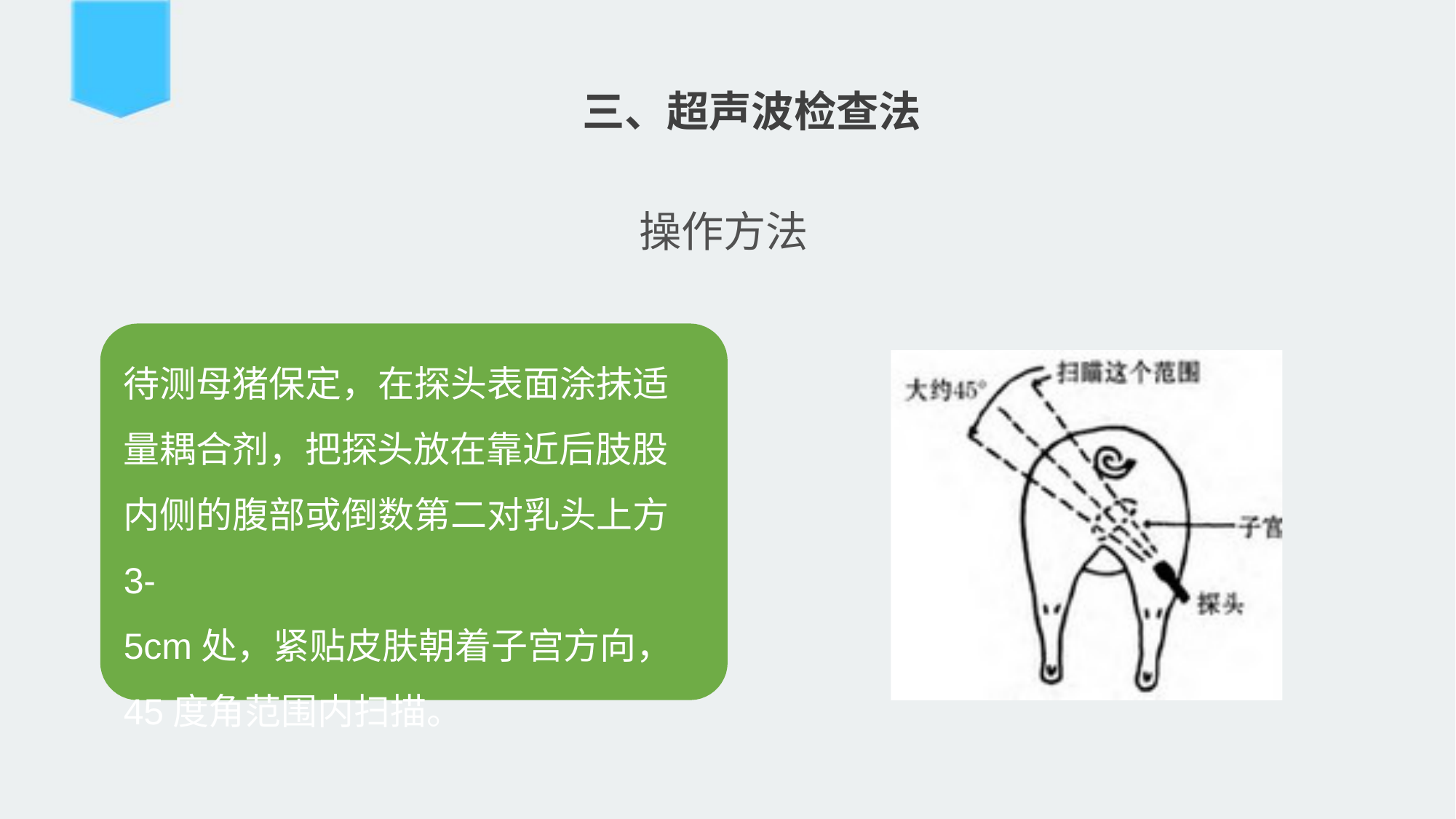

三、超声波检查法
# 操作方法

待测母猪保定，在探头表面涂抹适 量耦合剂，把探头放在靠近后肢股 内侧的腹部或倒数第二对乳头上方3-
5cm处，紧贴皮肤朝着子宫方向，
45度角范围内扫描。